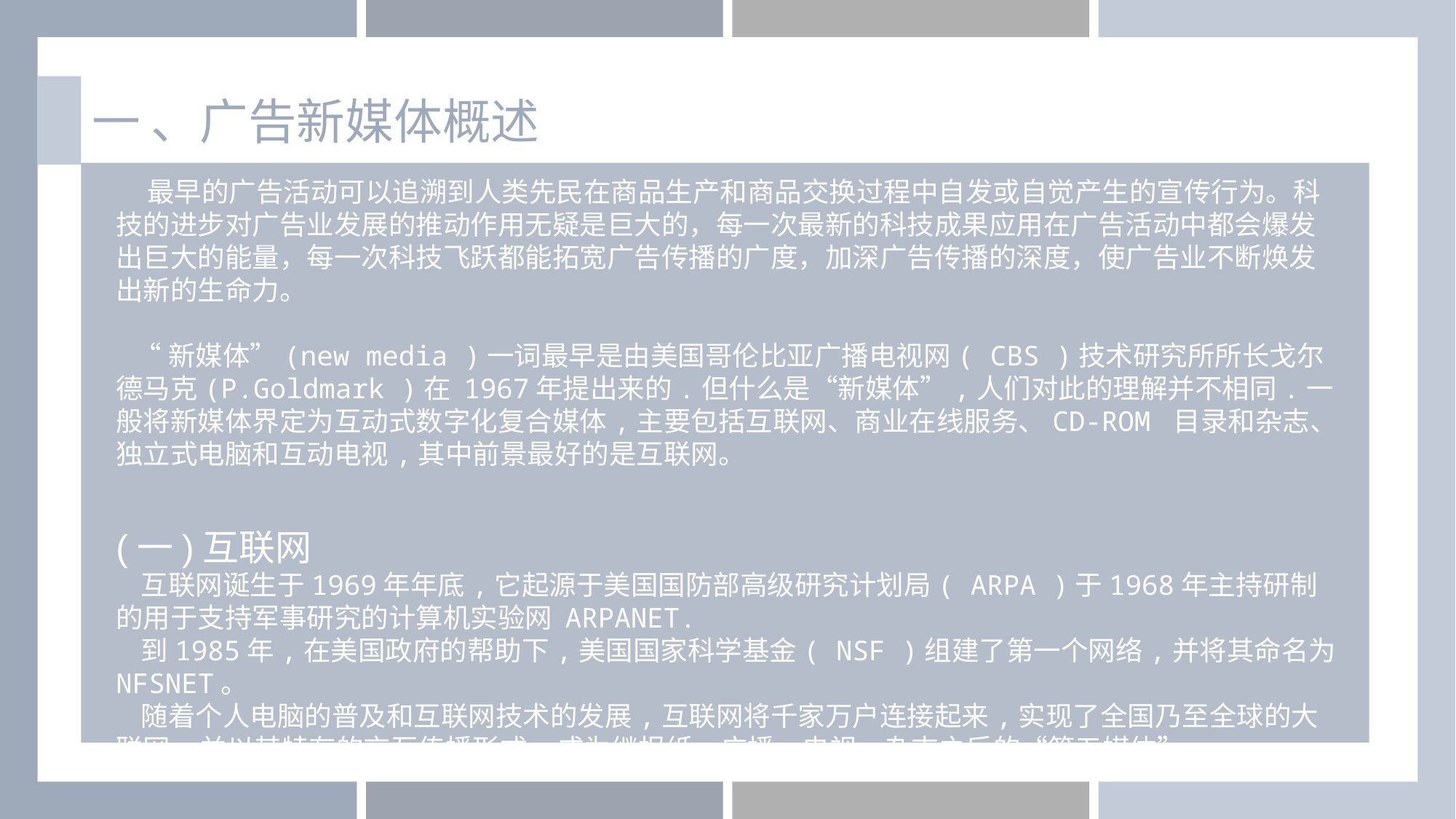

一 、广告新媒体概述

    最早的广告活动可以追溯到人类先民在商品生产和商品交换过程中自发或自觉产生的宣传行为。科技的进步对广告业发展的推动作用无疑是巨大的，每一次最新的科技成果应用在广告活动中都会爆发出巨大的能量，每一次科技飞跃都能拓宽广告传播的广度，加深广告传播的深度，使广告业不断焕发出新的生命力。

   “新媒体”(new media )一词最早是由美国哥伦比亚广播电视网( CBS )技术研究所所长戈尔德马克(P.Goldmark )在 1967年提出来的.但什么是“新媒体”,人们对此的理解并不相同.一般将新媒体界定为互动式数字化复合媒体,主要包括互联网、商业在线服务、CD-ROM 目录和杂志、独立式电脑和互动电视,其中前景最好的是互联网。

(一)互联网
   互联网诞生于1969年年底,它起源于美国国防部高级研究计划局( ARPA )于1968年主持研制的用于支持军事研究的计算机实验网 ARPANET.
   到1985年,在美国政府的帮助下,美国国家科学基金( NSF )组建了第一个网络,并将其命名为NFSNET。
   随着个人电脑的普及和互联网技术的发展,互联网将千家万户连接起来,实现了全国乃至全球的大联网,并以其特有的交互传播形式,成为继报纸、广播、电视、杂志之后的“第五媒体”.